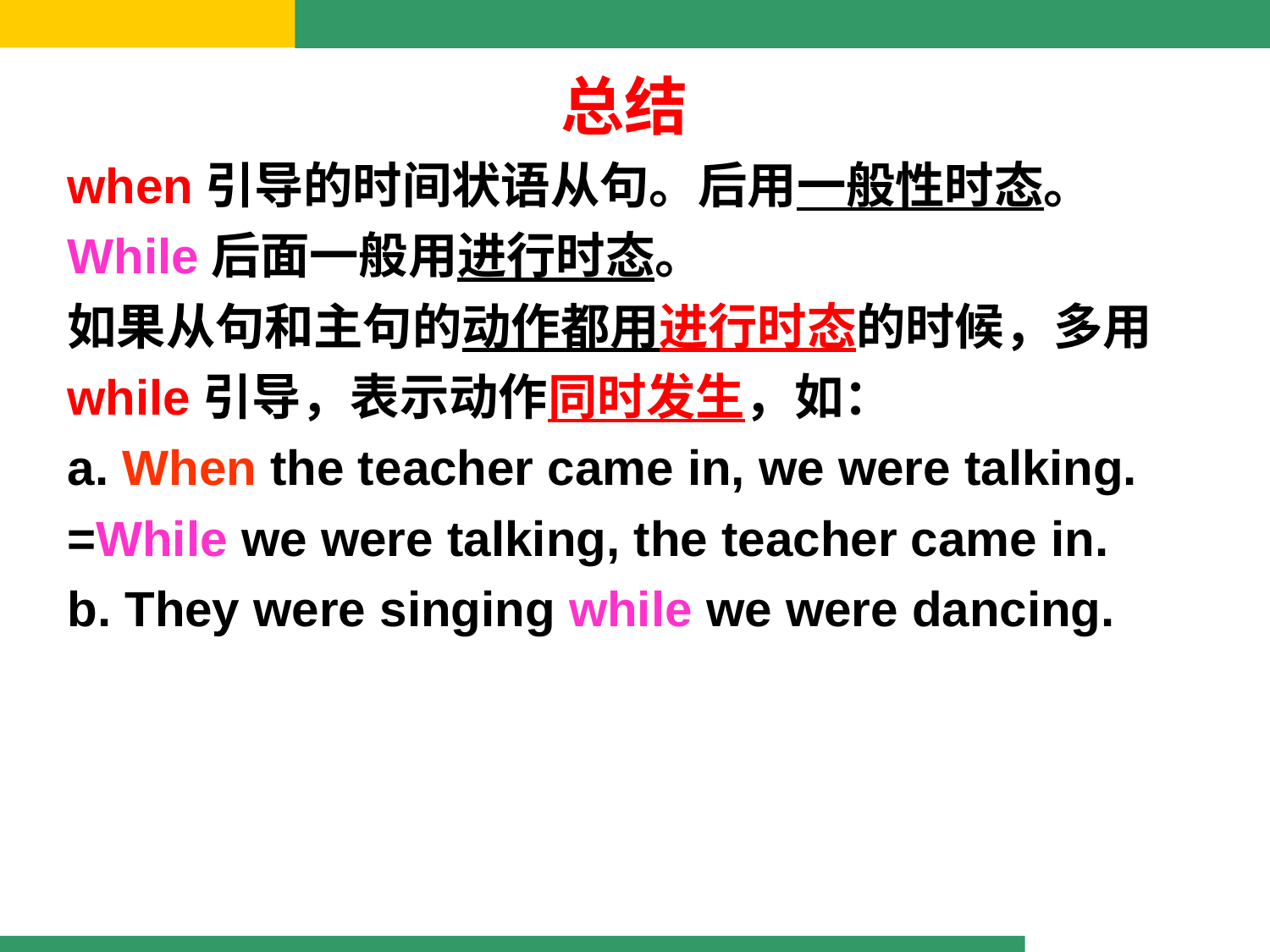

总结
when引导的时间状语从句。后用一般性时态。
While后面一般用进行时态。
如果从句和主句的动作都用进行时态的时候，多用while引导，表示动作同时发生，如：
a. When the teacher came in, we were talking.
=While we were talking, the teacher came in.
b. They were singing while we were dancing.